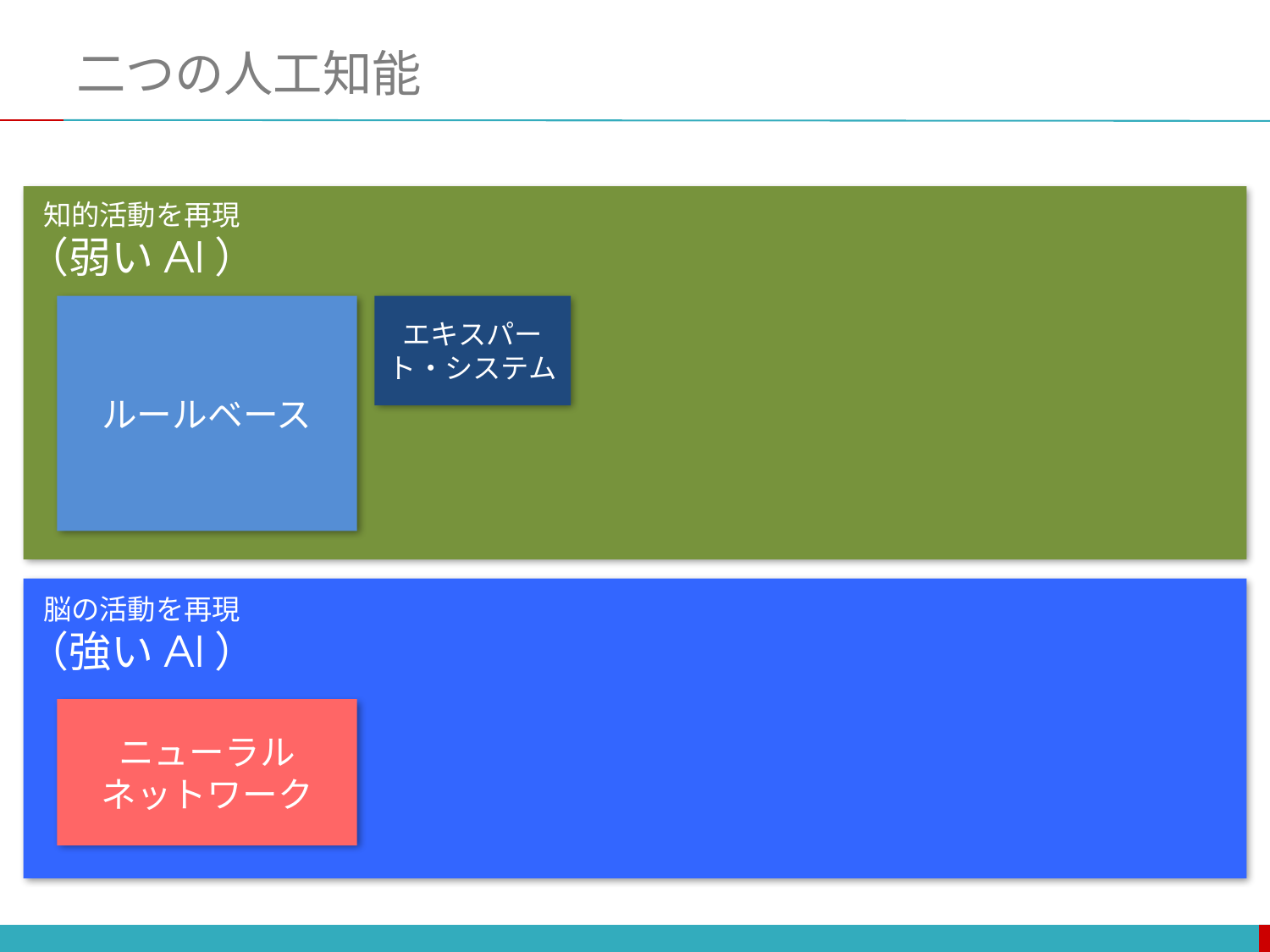

# 二つの人工知能

知的活動を再現
（弱いAI）
ルールベース
エキスパート・システム

脳の活動を再現
（強いAI）
ニューラル
ネットワーク